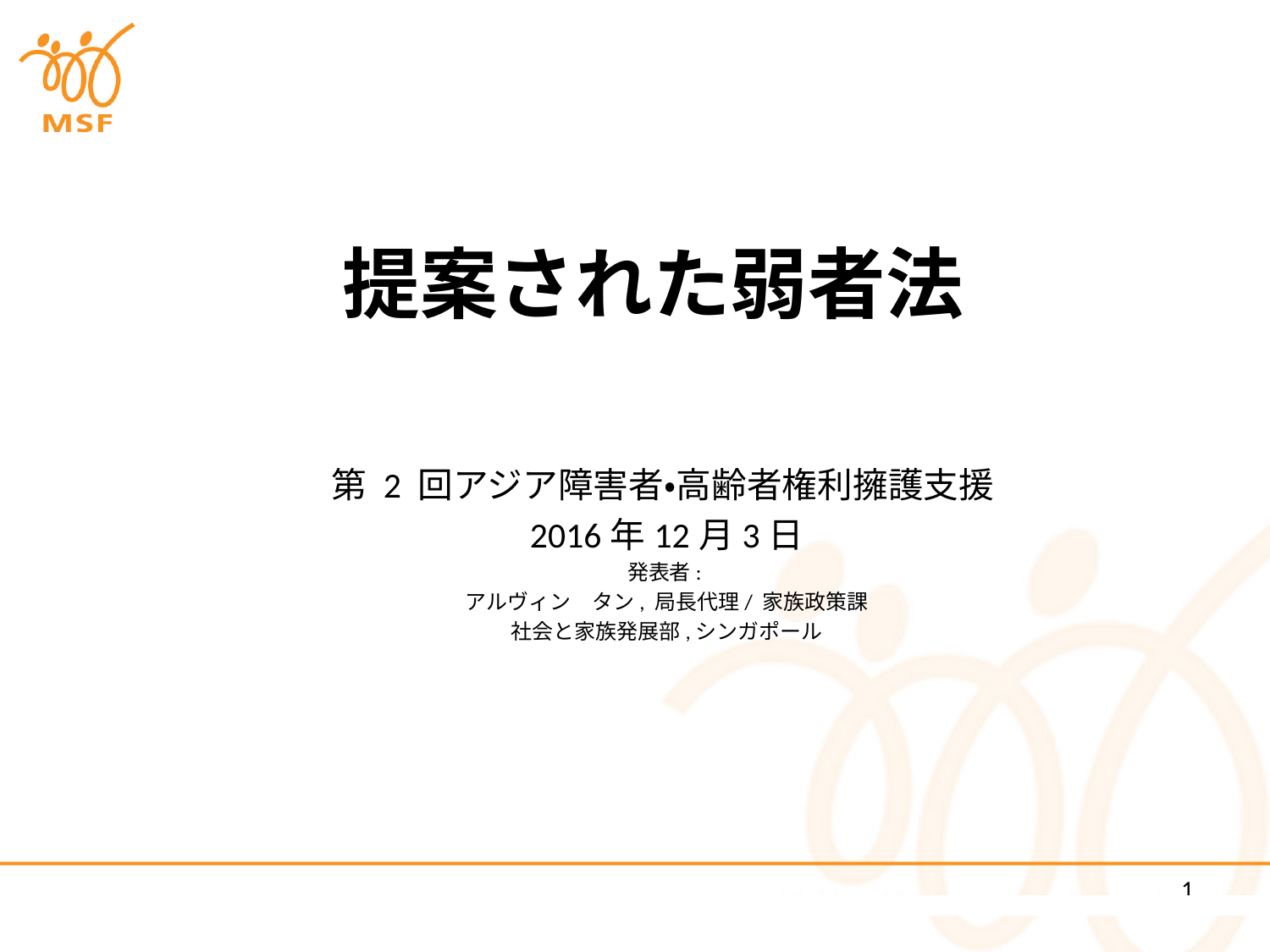

# 提案された弱者法
第 2 回アジア障害者・高齢者権利擁護支援
2016年12月3日
発表者:
アルヴィン　タン, 局長代理/ 家族政策課
社会と家族発展部,シンガポール

1